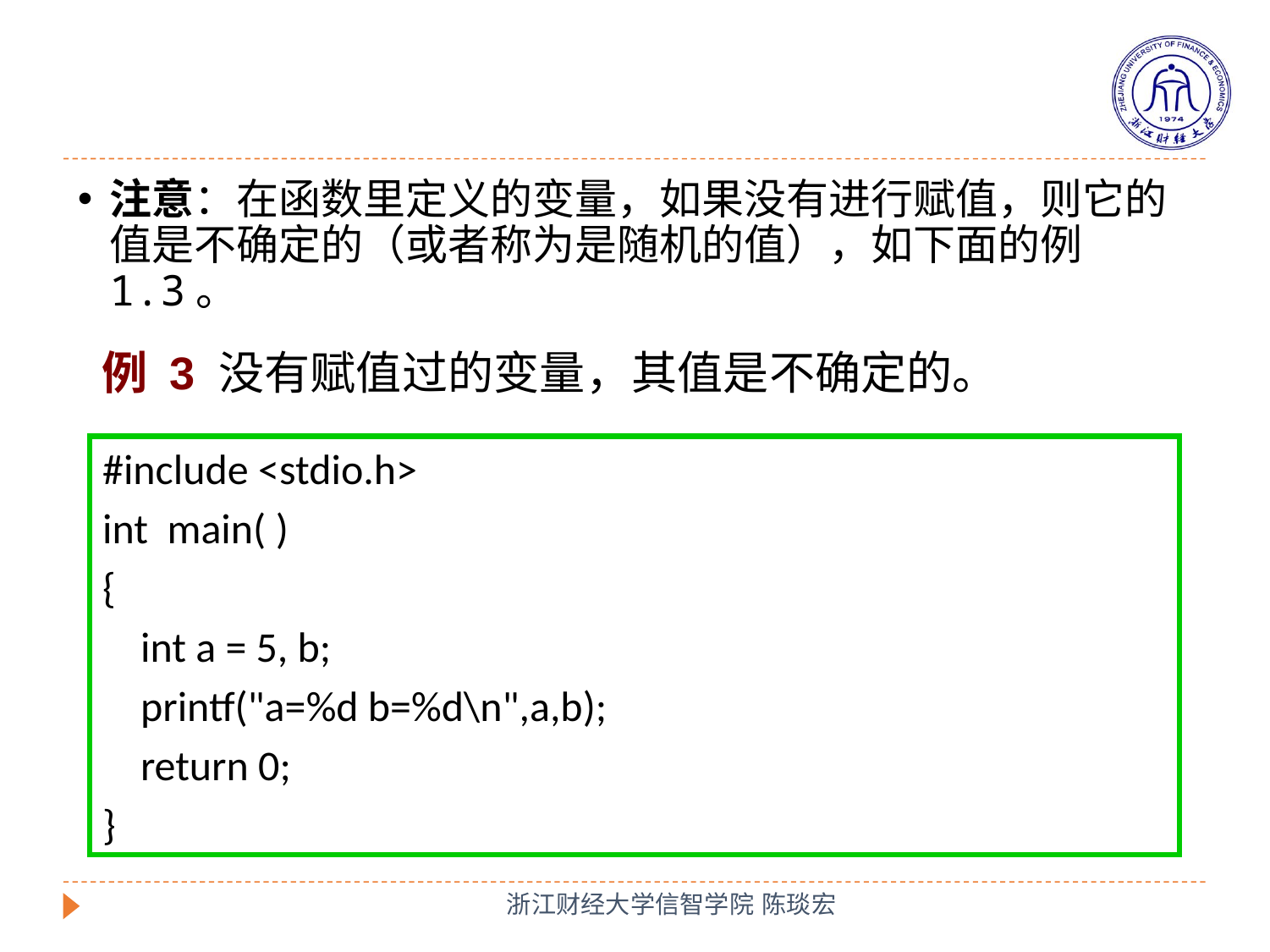

注意：在函数里定义的变量，如果没有进行赋值，则它的值是不确定的（或者称为是随机的值），如下面的例1.3。
例 3 没有赋值过的变量，其值是不确定的。
#include <stdio.h>
int  main( )
{
    int a = 5, b;
    printf("a=%d b=%d\n",a,b);
    return 0;
}
浙江财经大学信智学院 陈琰宏
37